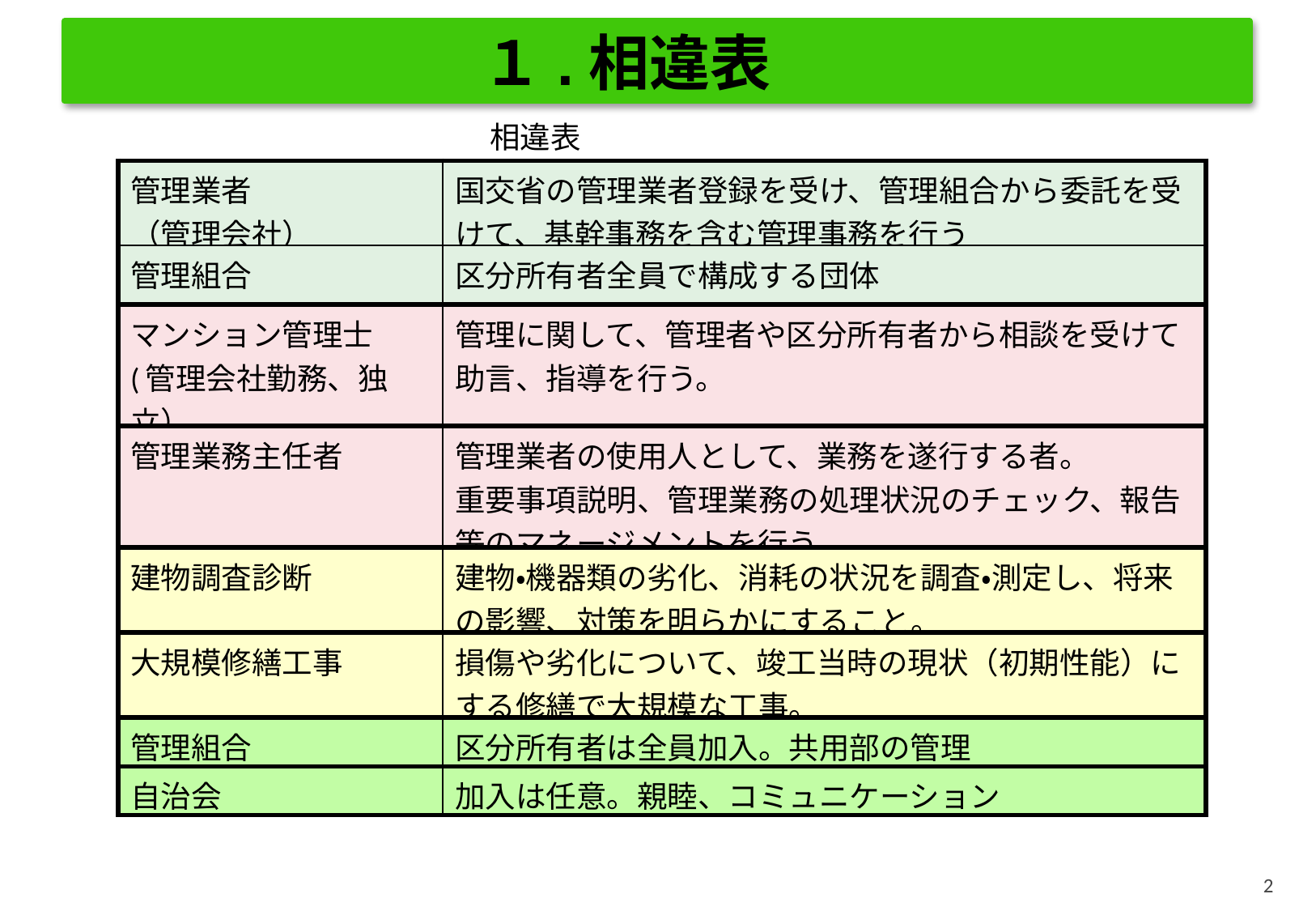

１.相違表
相違表
| 管理業者 （管理会社） | 国交省の管理業者登録を受け、管理組合から委託を受けて、基幹事務を含む管理事務を行う |
| --- | --- |
| 管理組合 | 区分所有者全員で構成する団体 |
| マンション管理士 (管理会社勤務、独立） | 管理に関して、管理者や区分所有者から相談を受けて助言、指導を行う。 |
| 管理業務主任者 | 管理業者の使用人として、業務を遂行する者。 重要事項説明、管理業務の処理状況のチェック、報告等のマネージメントを行う。 |
| 建物調査診断 | 建物・機器類の劣化、消耗の状況を調査・測定し、将来の影響、対策を明らかにすること。 |
| 大規模修繕工事 | 損傷や劣化について、竣工当時の現状（初期性能）にする修繕で大規模な工事。 |
| 管理組合 | 区分所有者は全員加入。共用部の管理 |
| 自治会 | 加入は任意。親睦、コミュニケーション |
2